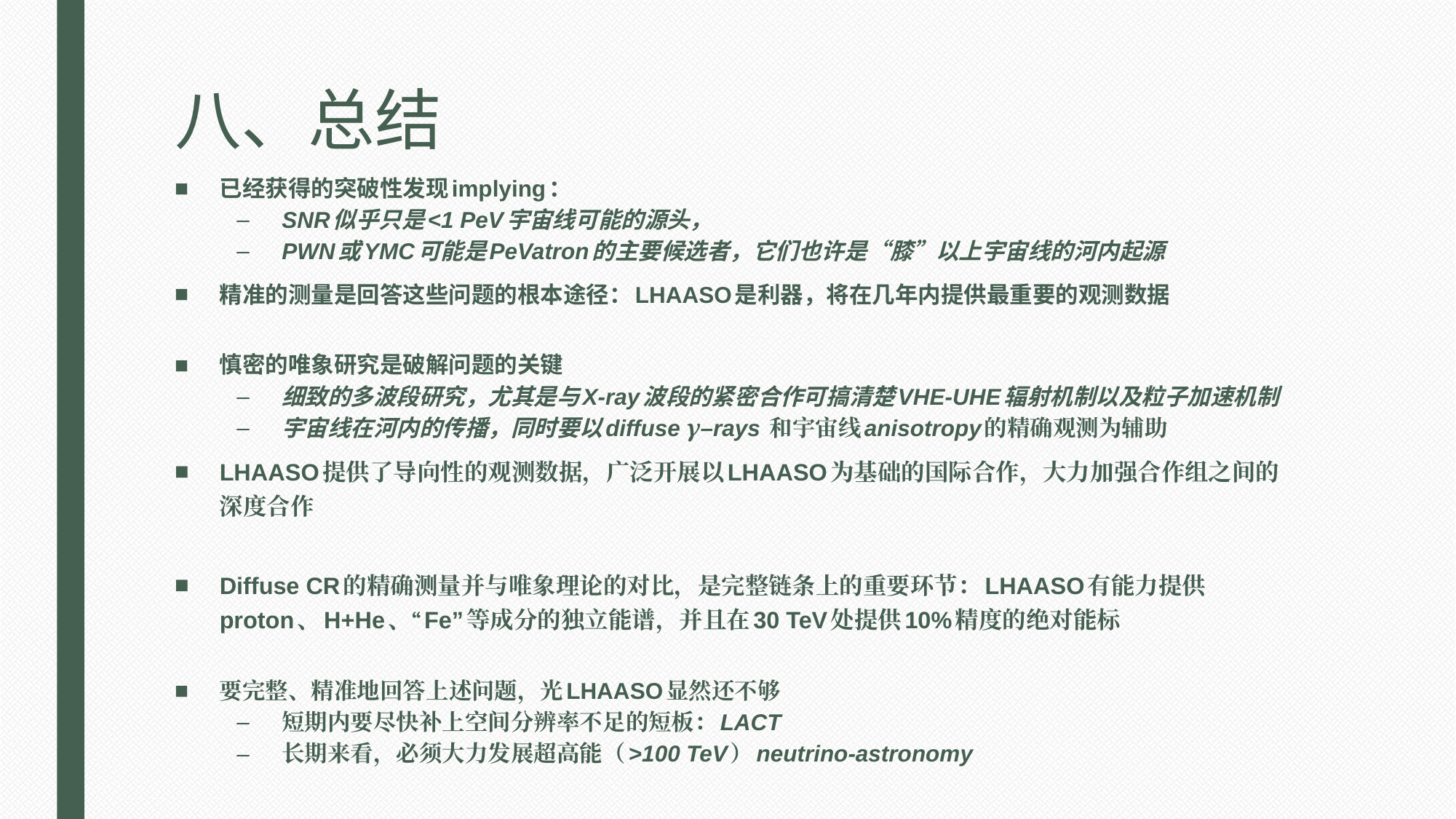

# 八、总结
已经获得的突破性发现implying：
SNR似乎只是<1 PeV宇宙线可能的源头，
PWN或YMC可能是PeVatron的主要候选者，它们也许是“膝”以上宇宙线的河内起源
精准的测量是回答这些问题的根本途径：LHAASO是利器，将在几年内提供最重要的观测数据

慎密的唯象研究是破解问题的关键
细致的多波段研究，尤其是与X-ray波段的紧密合作可搞清楚VHE-UHE辐射机制以及粒子加速机制
宇宙线在河内的传播，同时要以diffuse γ–rays 和宇宙线anisotropy的精确观测为辅助
LHAASO提供了导向性的观测数据，广泛开展以LHAASO为基础的国际合作，大力加强合作组之间的深度合作

Diffuse CR的精确测量并与唯象理论的对比，是完整链条上的重要环节：LHAASO有能力提供proton、H+He、“Fe”等成分的独立能谱，并且在30 TeV处提供10%精度的绝对能标

要完整、精准地回答上述问题，光LHAASO显然还不够
短期内要尽快补上空间分辨率不足的短板：LACT
长期来看，必须大力发展超高能（>100 TeV）neutrino-astronomy